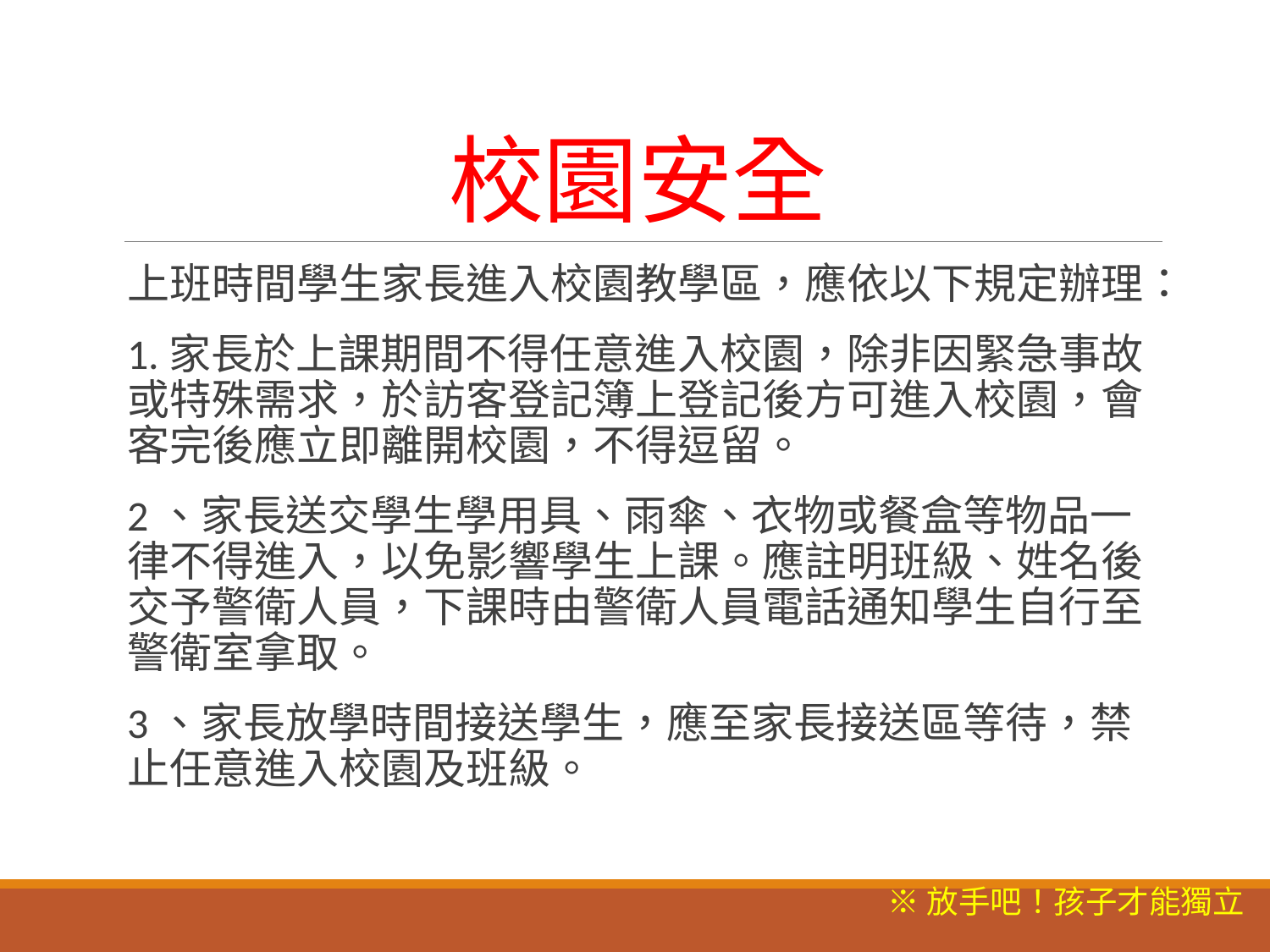

# 校園安全
上班時間學生家長進入校園教學區，應依以下規定辦理：
1.家長於上課期間不得任意進入校園，除非因緊急事故或特殊需求，於訪客登記簿上登記後方可進入校園，會客完後應立即離開校園，不得逗留。
2、家長送交學生學用具、雨傘、衣物或餐盒等物品一律不得進入，以免影響學生上課。應註明班級、姓名後交予警衛人員，下課時由警衛人員電話通知學生自行至警衛室拿取。
3、家長放學時間接送學生，應至家長接送區等待，禁止任意進入校園及班級。

※放手吧！孩子才能獨立